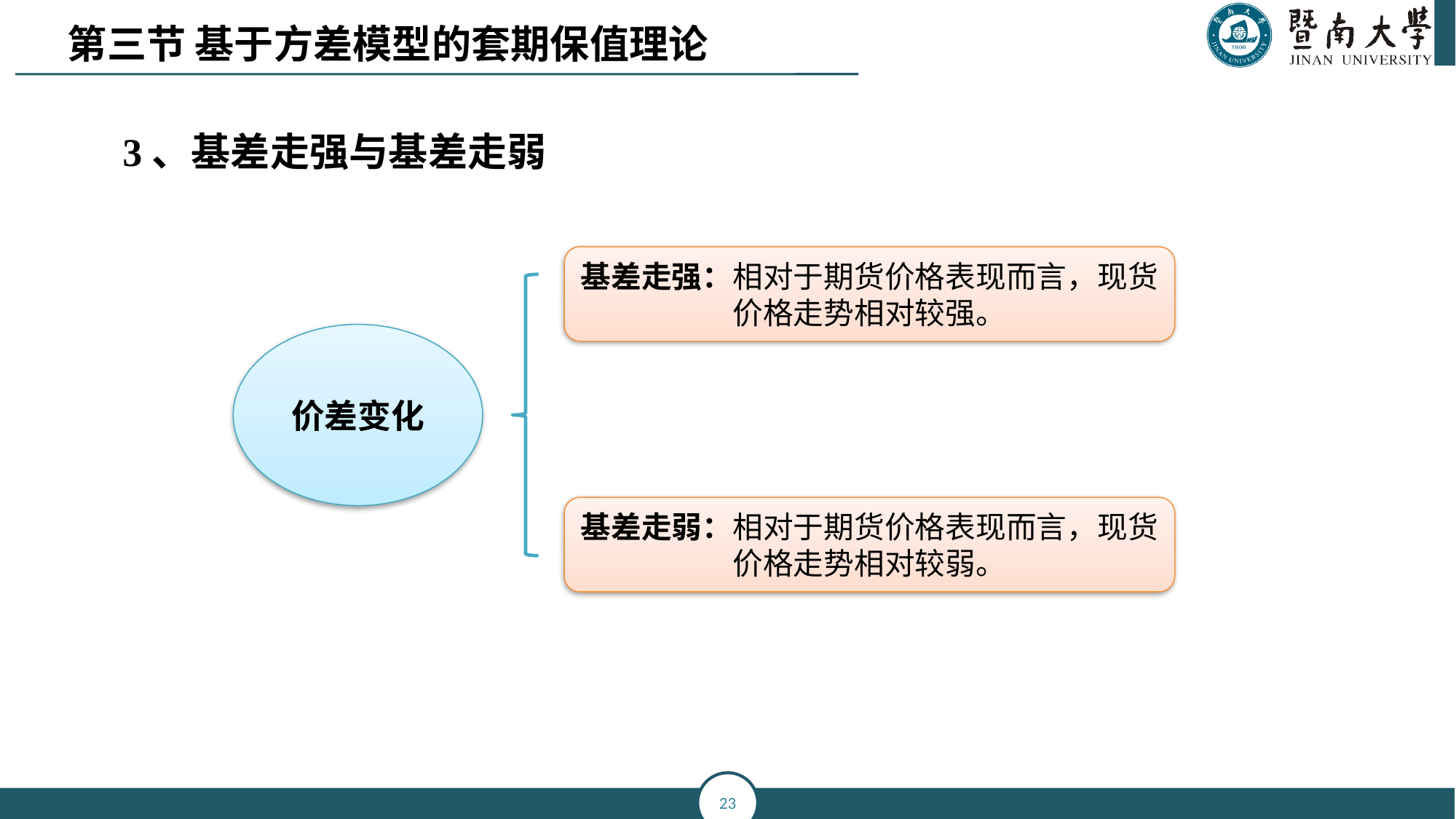

第三节 基于方差模型的套期保值理论
3、基差走强与基差走弱

基差走强：相对于期货价格表现而言，现货价格走势相对较强。

价差变化
基差走弱：相对于期货价格表现而言，现货价格走势相对较弱。